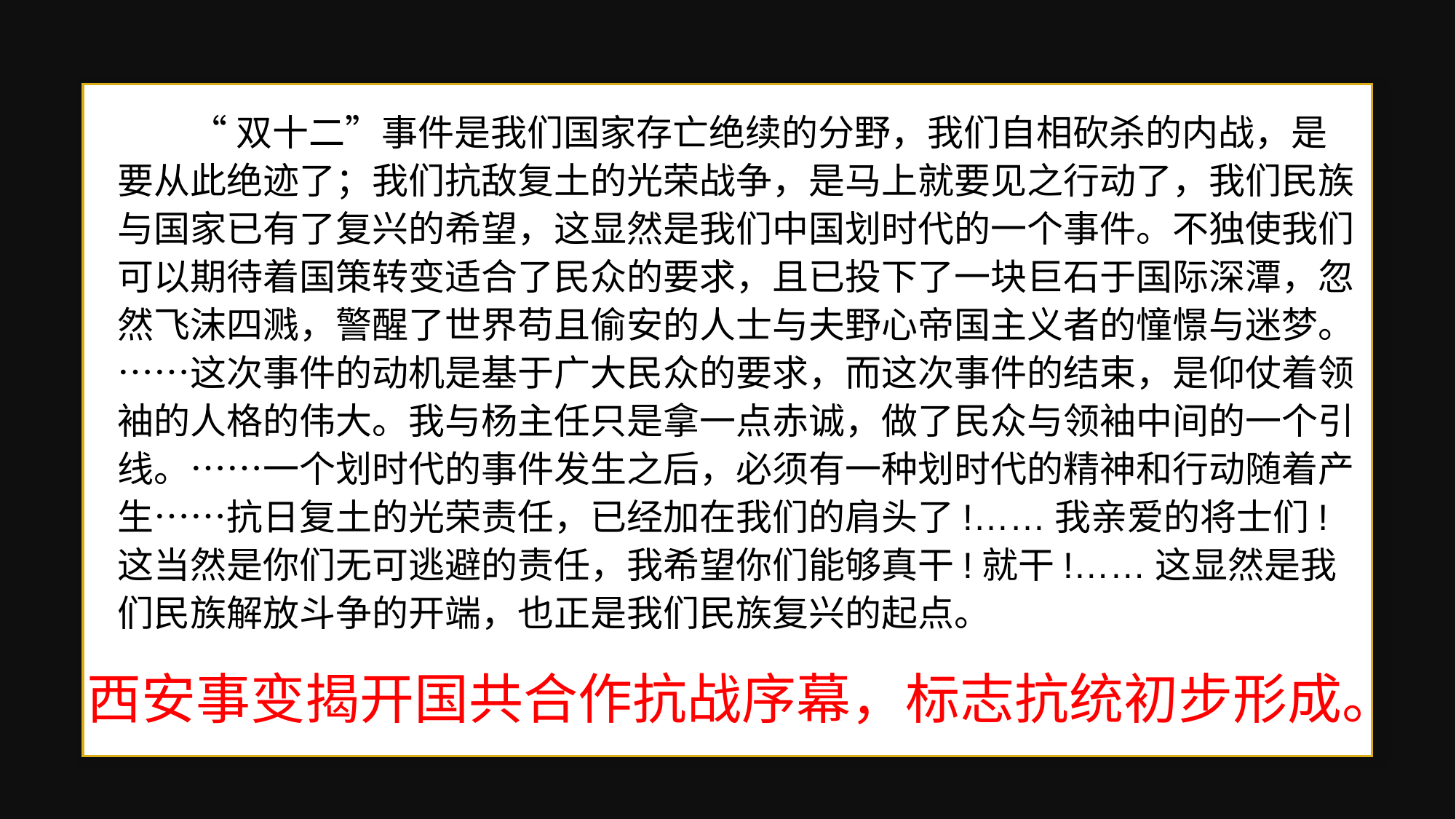

“这一事件的发生不是偶然的！这一政策是日本帝国主义者为实现其‘大陆政策’、‘满蒙政策’所必然采取的行动！”。“日本帝国主义者宣传‘这次冲突是奉天北大营中国军队破坏南满铁道所引起的’。这完全是骗人的造谣，三岁小孩子也不会相信这些话。”“日本帝国主义者之所以能占据满洲，完全是国民党军阀投降帝国主义的结果，所谓‘忍耐’、‘镇静’、‘莫给人以可乘之机会’、‘和平以示奋斗’等等所谓策略及其极力压迫一切反帝运动的行动，必然要使日本帝国主义者更急进的更肆无忌惮的来占领满洲！”
         “双十二”事件是我们国家存亡绝续的分野，我们自相砍杀的内战，是要从此绝迹了；我们抗敌复土的光荣战争，是马上就要见之行动了，我们民族与国家已有了复兴的希望，这显然是我们中国划时代的一个事件。不独使我们可以期待着国策转变适合了民众的要求，且已投下了一块巨石于国际深潭，忽然飞沫四溅，警醒了世界苟且偷安的人士与夫野心帝国主义者的憧憬与迷梦。……这次事件的动机是基于广大民众的要求，而这次事件的结束，是仰仗着领袖的人格的伟大。我与杨主任只是拿一点赤诚，做了民众与领袖中间的一个引线。……一个划时代的事件发生之后，必须有一种划时代的精神和行动随着产生……抗日复土的光荣责任，已经加在我们的肩头了!……我亲爱的将士们!这当然是你们无可逃避的责任，我希望你们能够真干!就干!……这显然是我们民族解放斗争的开端，也正是我们民族复兴的起点。
西安事变揭开国共合作抗战序幕，标志抗统初步形成。